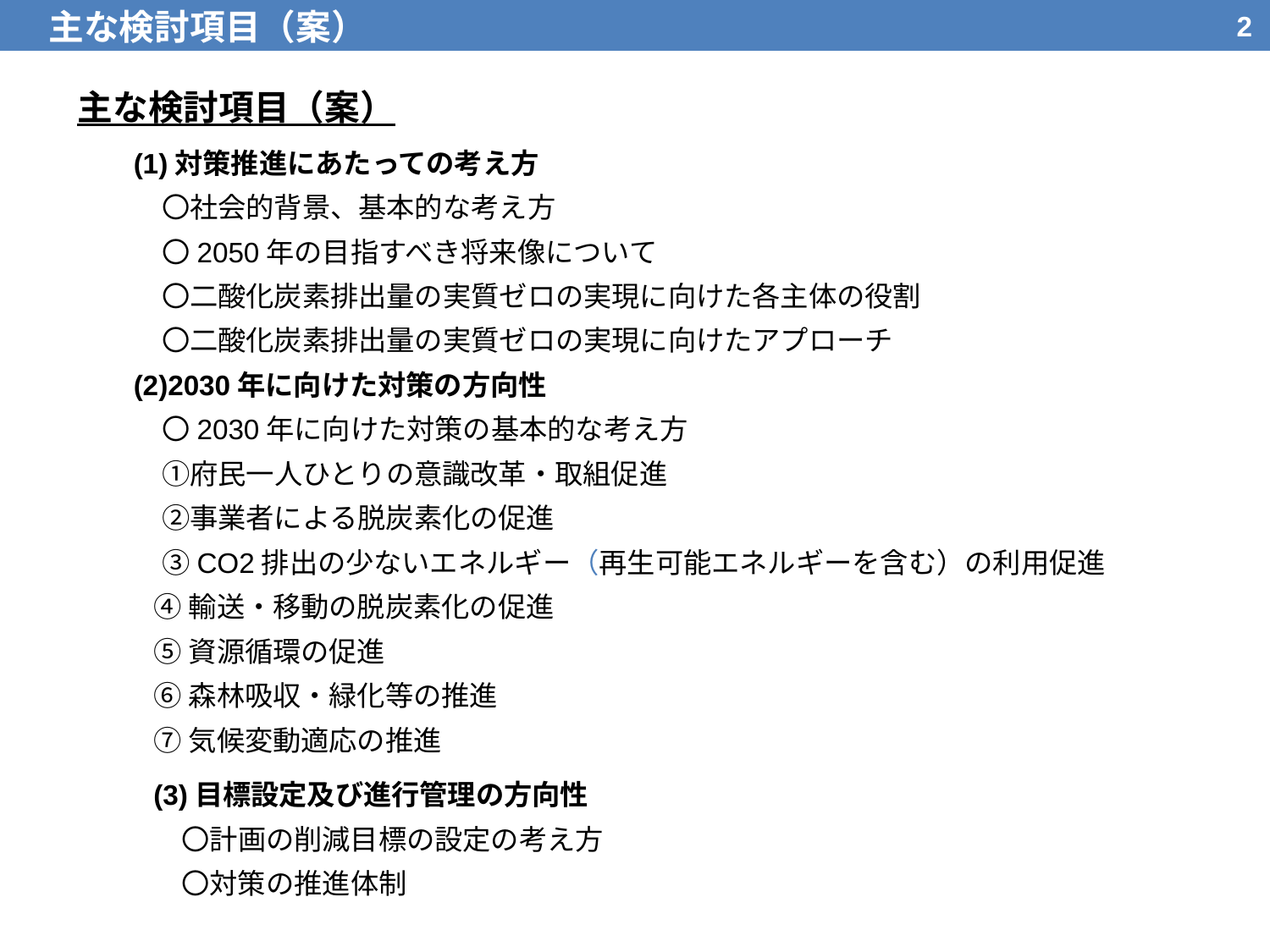

主な検討項目（案）
2
主な検討項目（案）
(1)対策推進にあたっての考え方
　〇社会的背景、基本的な考え方
　〇2050年の目指すべき将来像について
　〇二酸化炭素排出量の実質ゼロの実現に向けた各主体の役割
　〇二酸化炭素排出量の実質ゼロの実現に向けたアプローチ
(2)2030年に向けた対策の方向性
　〇2030年に向けた対策の基本的な考え方
　①府民一人ひとりの意識改革・取組促進
　②事業者による脱炭素化の促進
　③CO2排出の少ないエネルギー（再生可能エネルギーを含む）の利用促進
④輸送・移動の脱炭素化の促進
⑤資源循環の促進
⑥森林吸収・緑化等の推進
⑦気候変動適応の推進
(3)目標設定及び進行管理の方向性
　〇計画の削減目標の設定の考え方
　〇対策の推進体制